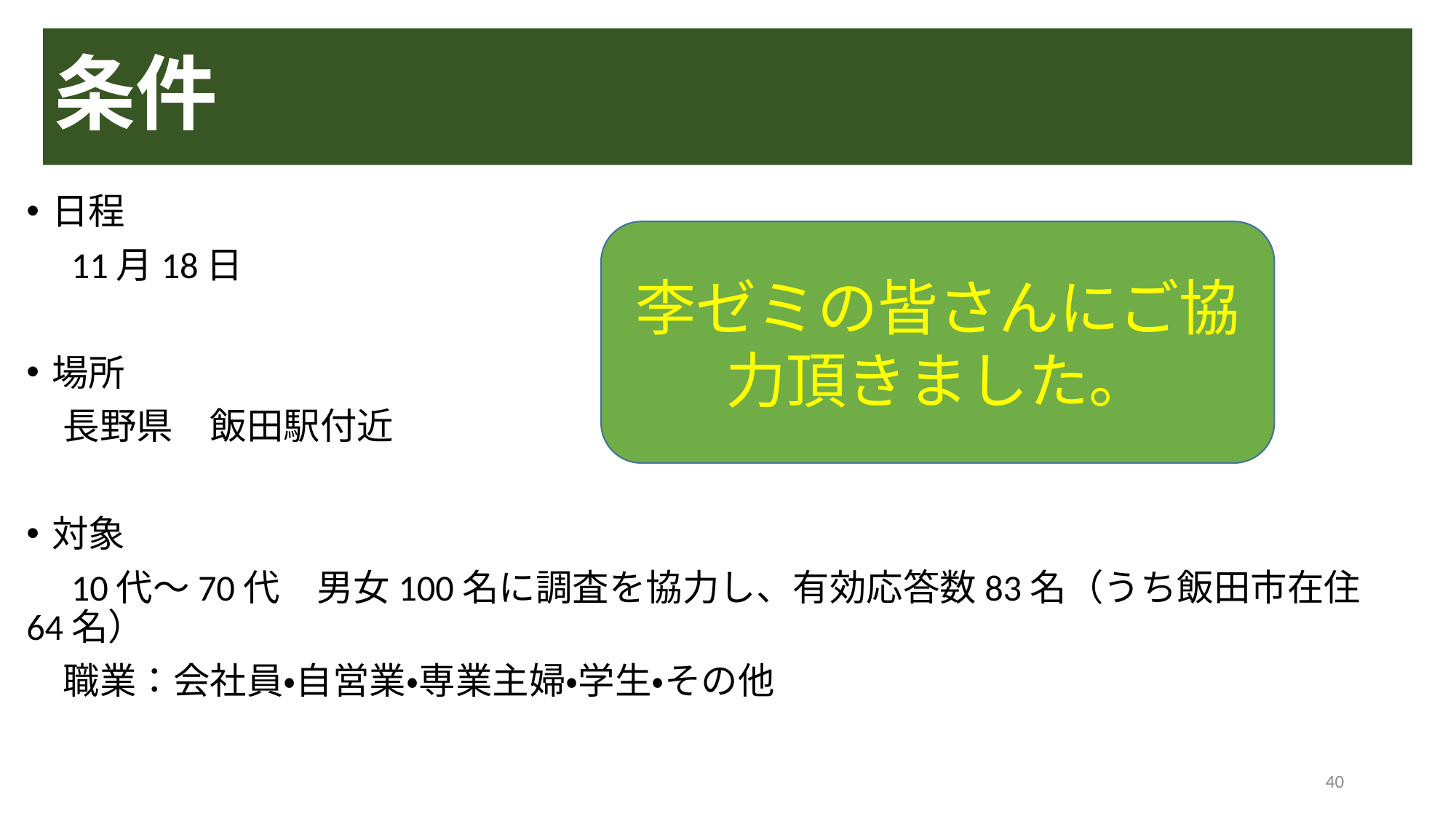

# 条件
日程
　11月18日

場所
　長野県　飯田駅付近

対象
　10代～70代　男女100名に調査を協力し、有効応答数83名（うち飯田市在住64名）
　職業：会社員・自営業・専業主婦・学生・その他
李ゼミの皆さんにご協力頂きました。
40